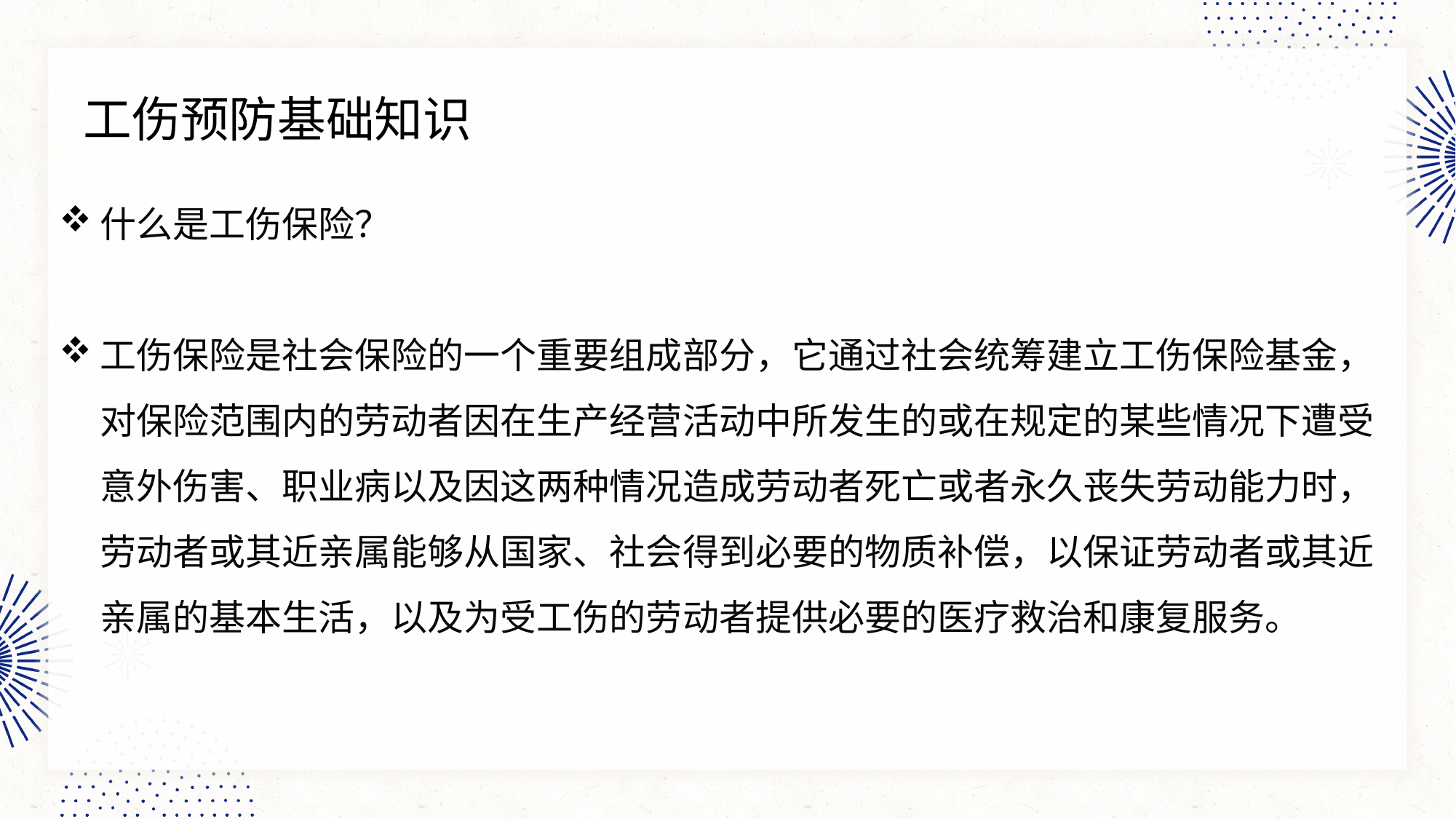

工伤预防基础知识
什么是工伤保险？

工伤保险是社会保险的一个重要组成部分，它通过社会统筹建立工伤保险基金，对保险范围内的劳动者因在生产经营活动中所发生的或在规定的某些情况下遭受意外伤害、职业病以及因这两种情况造成劳动者死亡或者永久丧失劳动能力时，劳动者或其近亲属能够从国家、社会得到必要的物质补偿，以保证劳动者或其近亲属的基本生活，以及为受工伤的劳动者提供必要的医疗救治和康复服务。